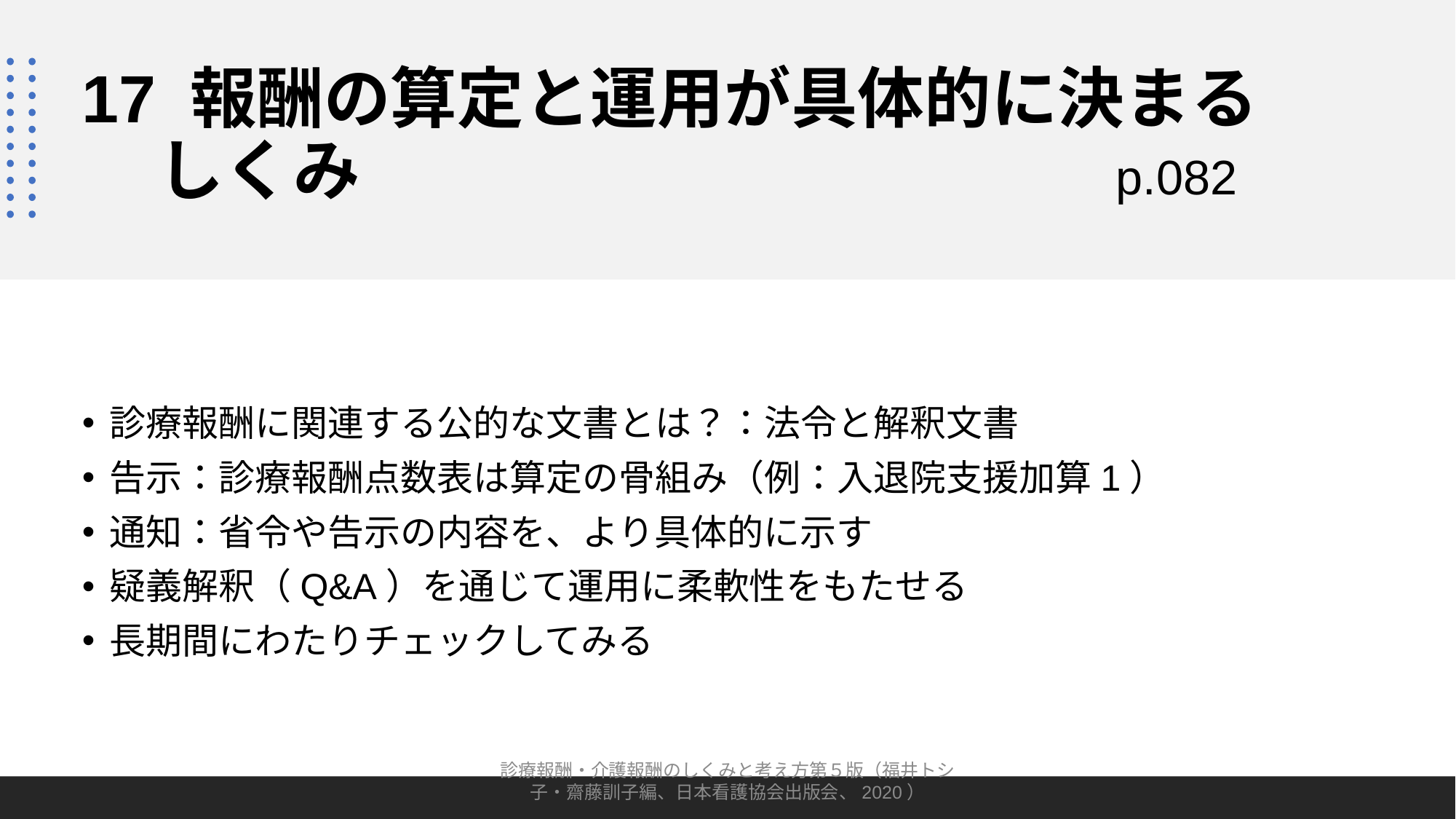

# 17 報酬の算定と運用が具体的に決まる しくみ                                                 p.082

診療報酬に関連する公的な文書とは？：法令と解釈文書
告示：診療報酬点数表は算定の骨組み（例：入退院支援加算1）
通知：省令や告示の内容を、より具体的に示す
疑義解釈（Q&A）を通じて運用に柔軟性をもたせる
長期間にわたりチェックしてみる
診療報酬・介護報酬のしくみと考え方第５版（福井トシ子・齋藤訓子編、日本看護協会出版会、2020）